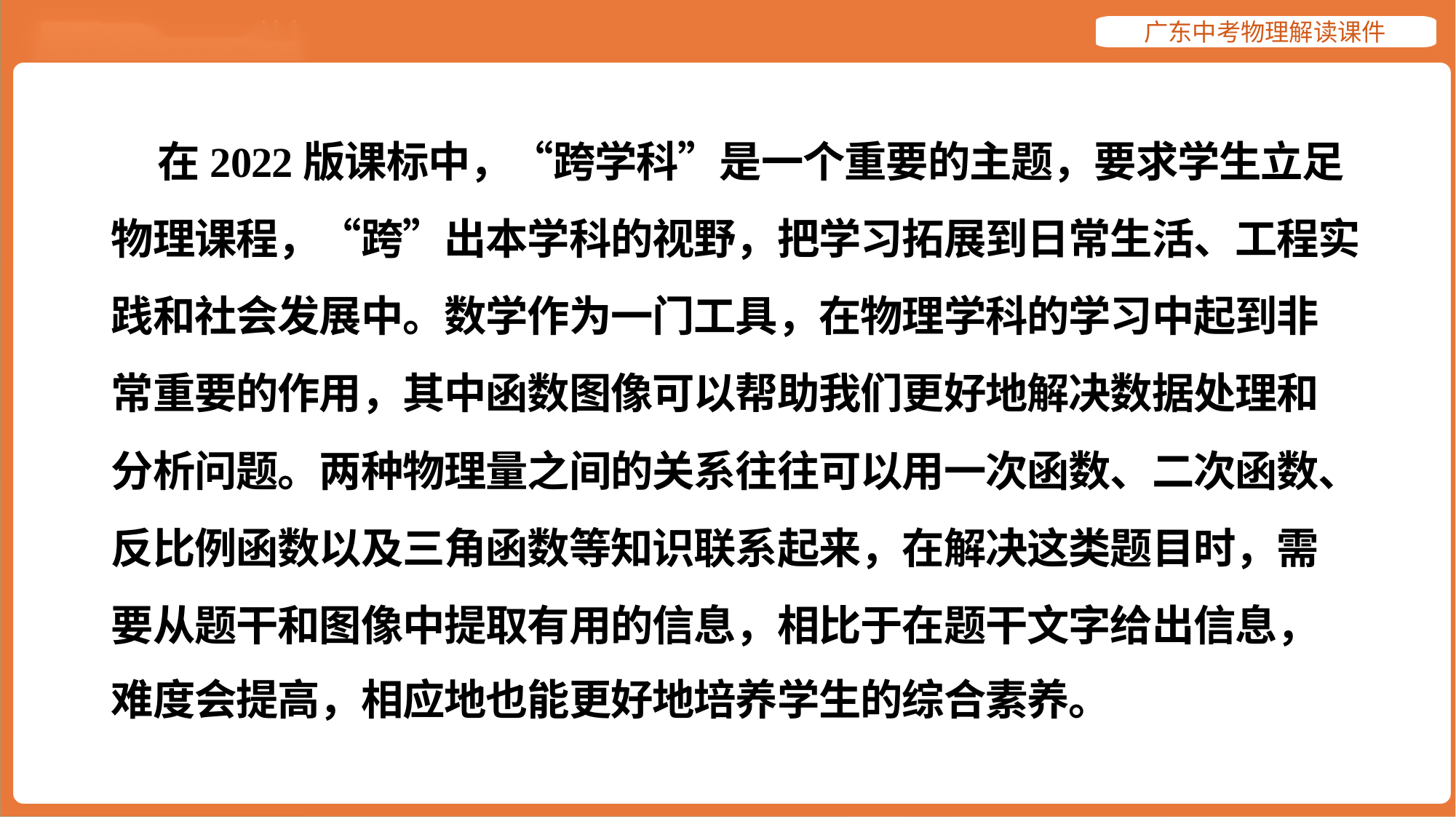

在2022版课标中，“跨学科”是一个重要的主题，要求学生立足
物理课程，“跨”出本学科的视野，把学习拓展到日常生活、工程实
践和社会发展中。数学作为一门工具，在物理学科的学习中起到非
常重要的作用，其中函数图像可以帮助我们更好地解决数据处理和
分析问题。两种物理量之间的关系往往可以用一次函数、二次函数、
反比例函数以及三角函数等知识联系起来，在解决这类题目时，需
要从题干和图像中提取有用的信息，相比于在题干文字给出信息，
难度会提高，相应地也能更好地培养学生的综合素养。